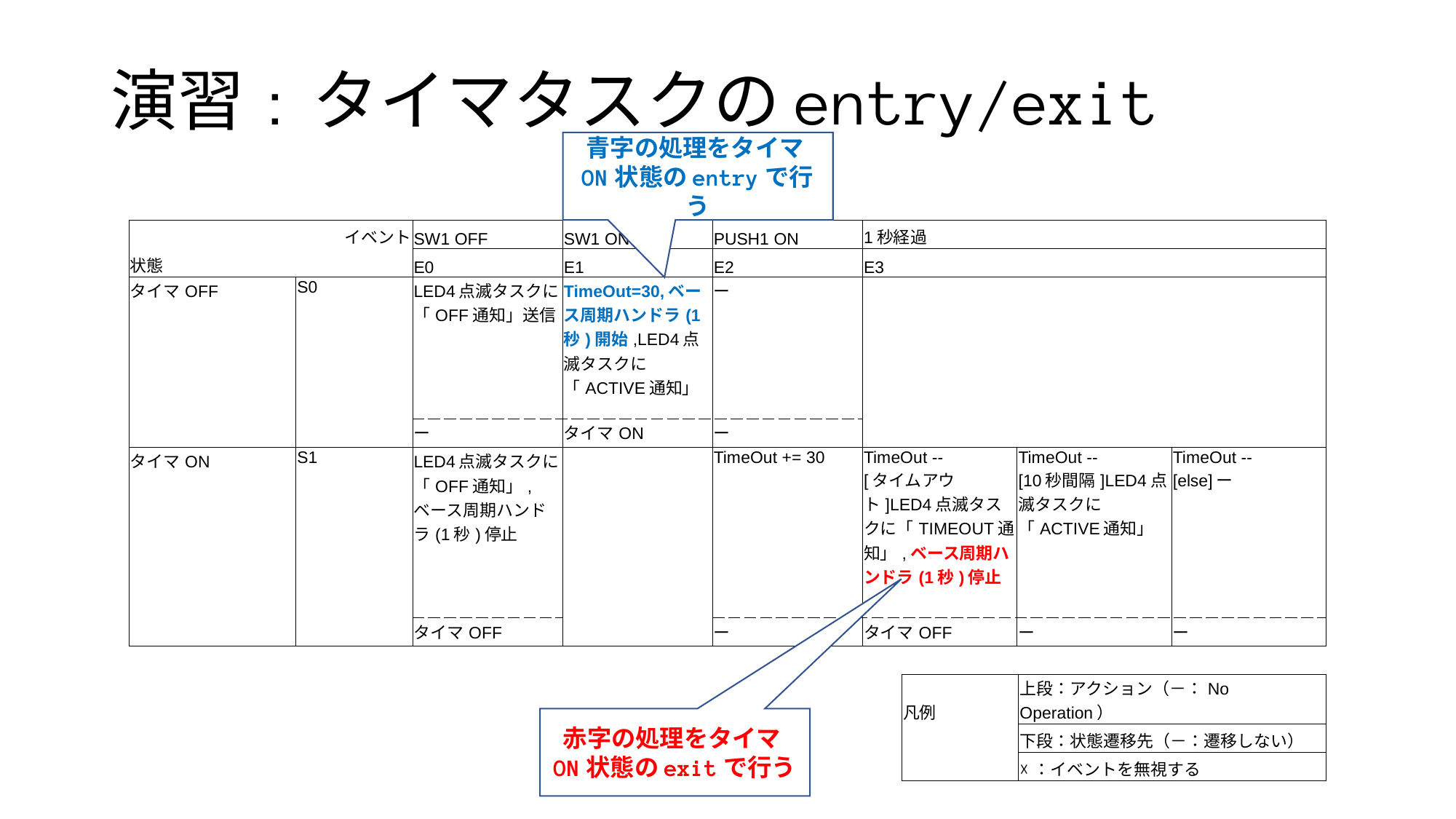

# 演習:タイマタスクのentry/exit
青字の処理をタイマON状態のentryで行う

|  | イベント | SW1 OFF | SW1 ON | PUSH1 ON | 1秒経過 |  |  |
| --- | --- | --- | --- | --- | --- | --- | --- |
| 状態 |  | E0 | E1 | E2 | E3 |  |  |
| タイマOFF | S0 | LED4点滅タスクに「OFF通知」送信 | TimeOut=30,ベース周期ハンドラ(1秒)開始,LED4点滅タスクに「ACTIVE通知」 | ー |  |  |  |
|  |  | ー | タイマON | ー |  |  |  |
| タイマON | S1 | LED4点滅タスクに「OFF通知」,ベース周期ハンドラ(1秒)停止 |  | TimeOut += 30 | TimeOut -- [タイムアウト]LED4点滅タスクに「TIMEOUT通知」,ベース周期ハンドラ(1秒)停止 | TimeOut -- [10秒間隔]LED4点滅タスクに「ACTIVE通知」 | TimeOut -- [else]ー |
|  |  | タイマOFF |  | ー | タイマOFF | ー | ー |
| 凡例 | 上段：アクション（－：No Operation） |
| --- | --- |
|  | 下段：状態遷移先（－：遷移しない） |
|  | ☓：イベントを無視する |
赤字の処理をタイマON状態のexitで行う